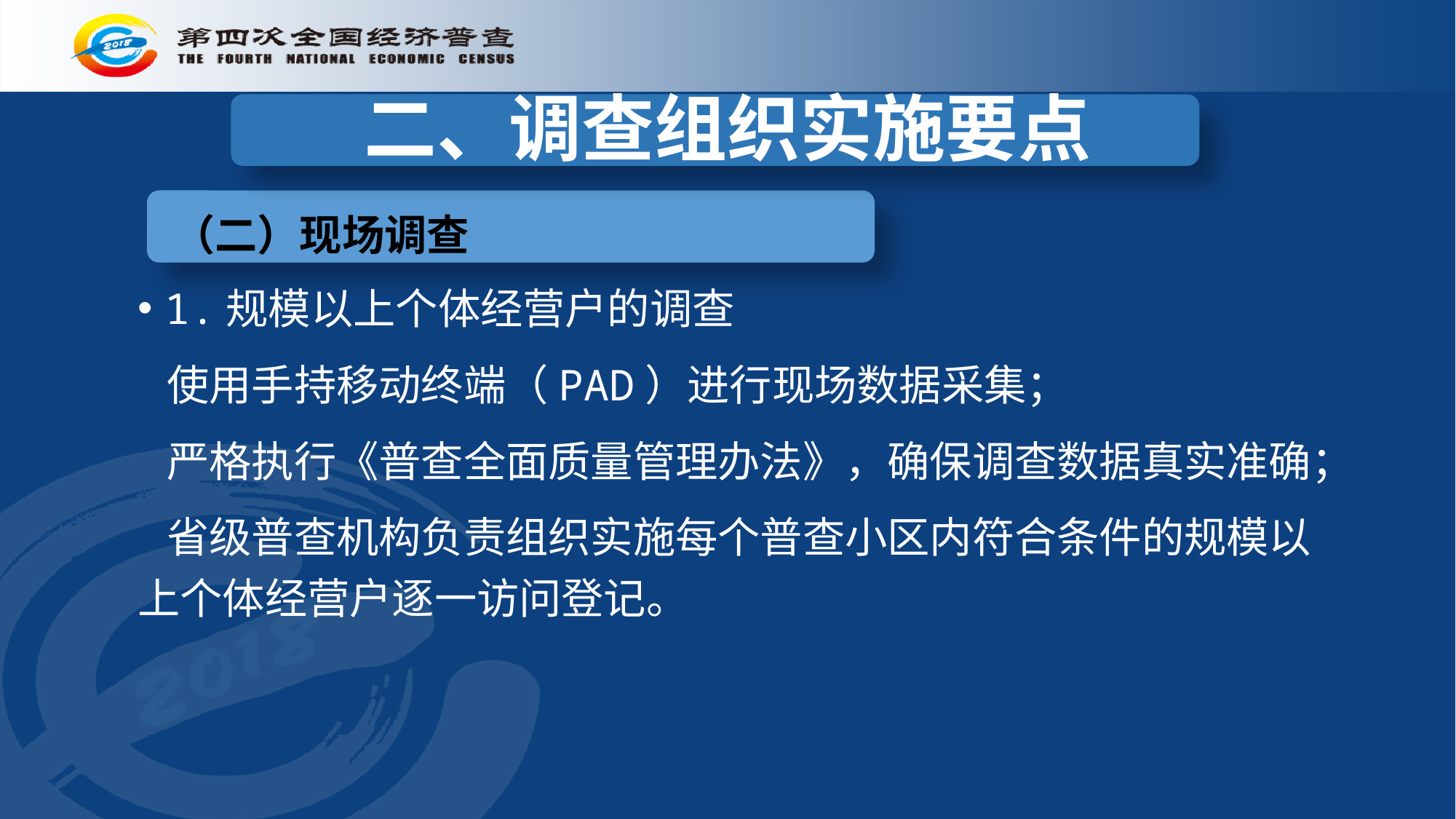

二、调查组织实施要点
     （二）现场调查
1.规模以上个体经营户的调查
  使用手持移动终端（PAD）进行现场数据采集；
  严格执行《普查全面质量管理办法》，确保调查数据真实准确；
  省级普查机构负责组织实施每个普查小区内符合条件的规模以上个体经营户逐一访问登记。

（二）现场调查